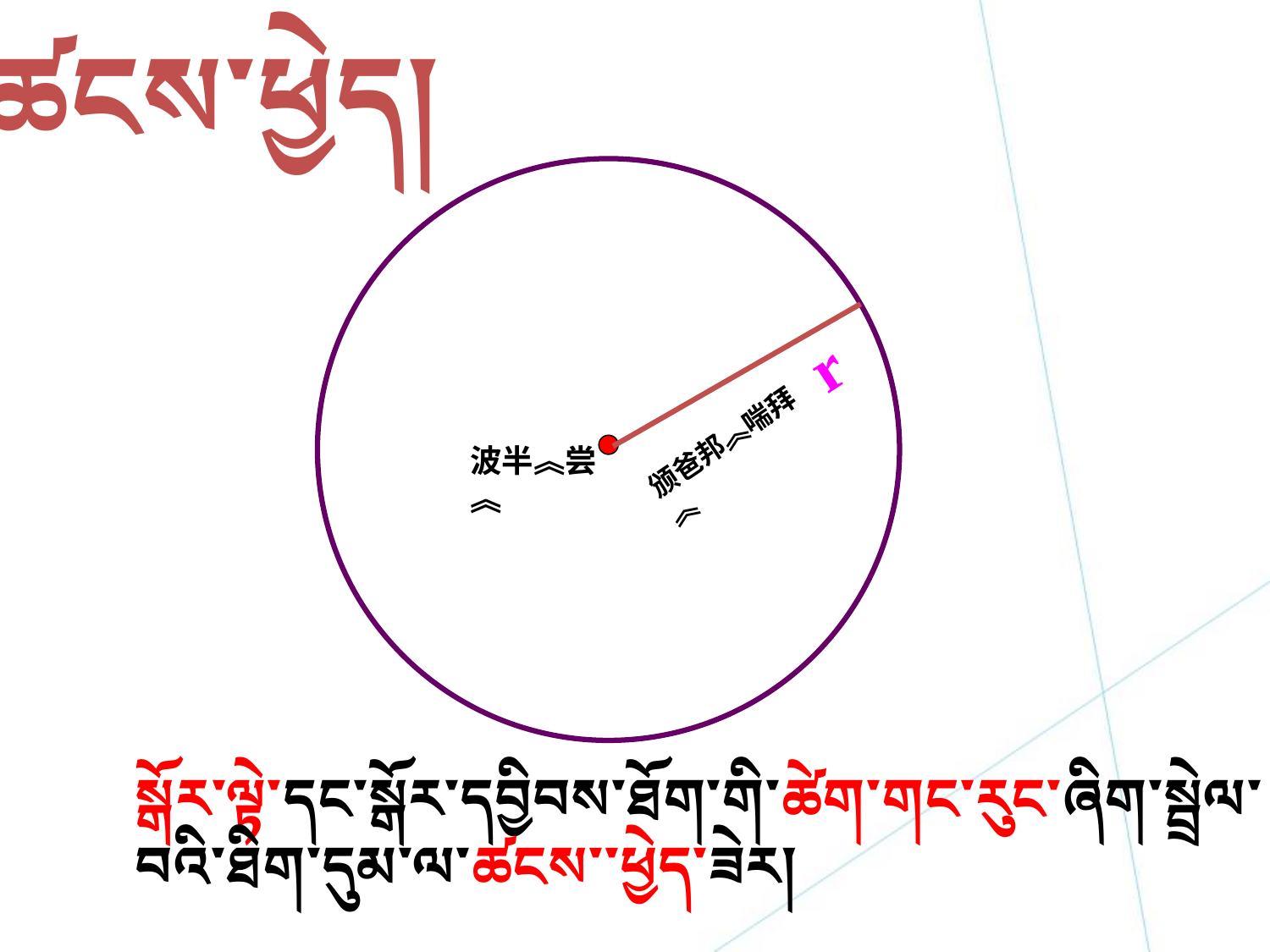

ཚངས་ཕྱེད།

r
颁爸邦︽喘拜︽
波半︽尝︽

སྒོར་ལྟེ་དང་སྒོར་དབྱིབས་ཐོག་གི་ཚེག་གང་རུང་ཞིག་སྦྲེལ་བའི་ཐིག་དུམ་ལ་ཚངས་་ཕྱེད་ཟེར།